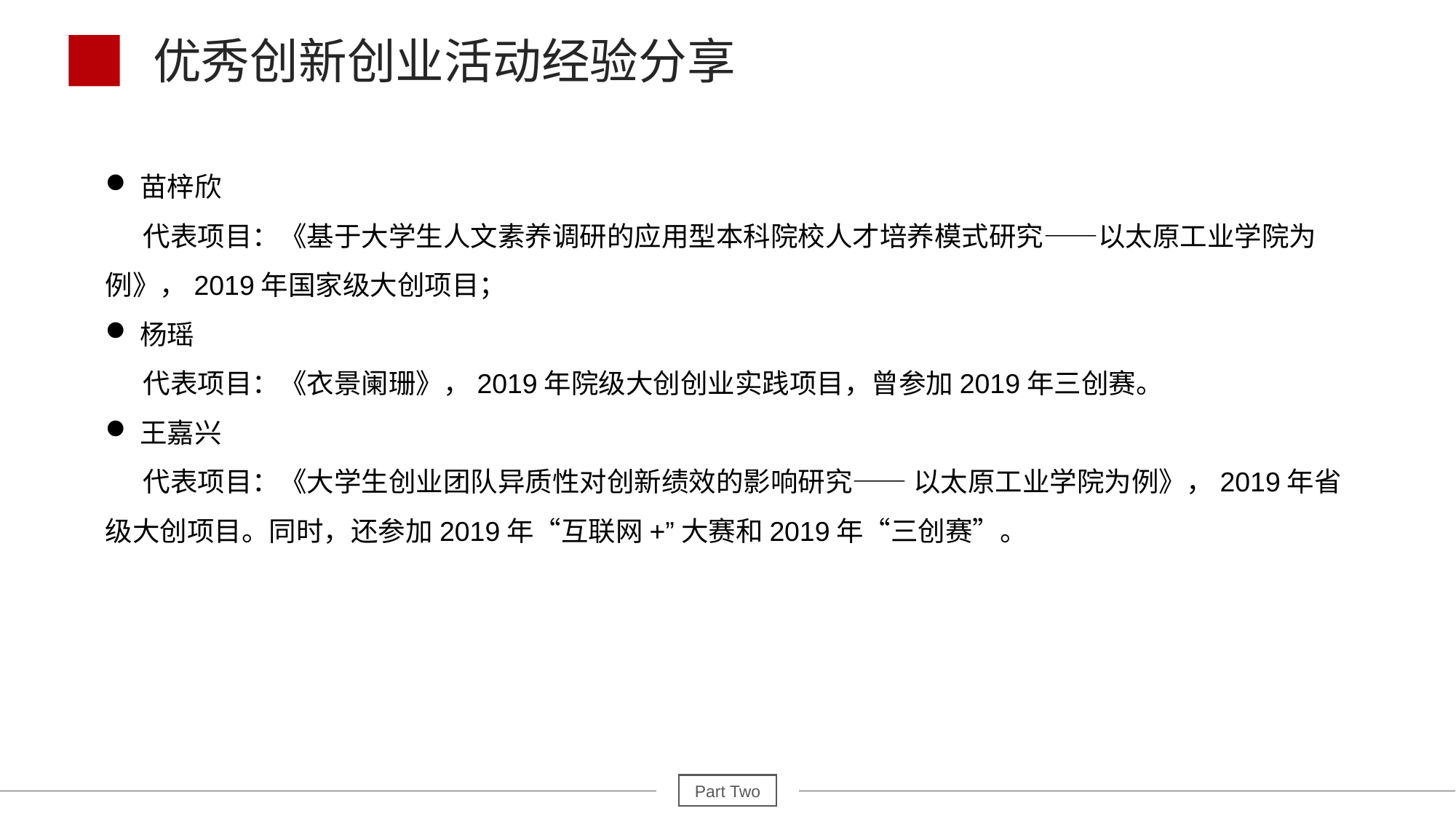

优秀创新创业活动经验分享

苗梓欣
     代表项目：《基于大学生人文素养调研的应用型本科院校人才培养模式研究——以太原工业学院为例》，2019年国家级大创项目；
杨瑶
     代表项目：《衣景阑珊》，2019年院级大创创业实践项目，曾参加2019年三创赛。
王嘉兴
     代表项目：《大学生创业团队异质性对创新绩效的影响研究—— 以太原工业学院为例》，2019年省级大创项目。同时，还参加2019年“互联网+”大赛和2019年“三创赛”。
Part Two